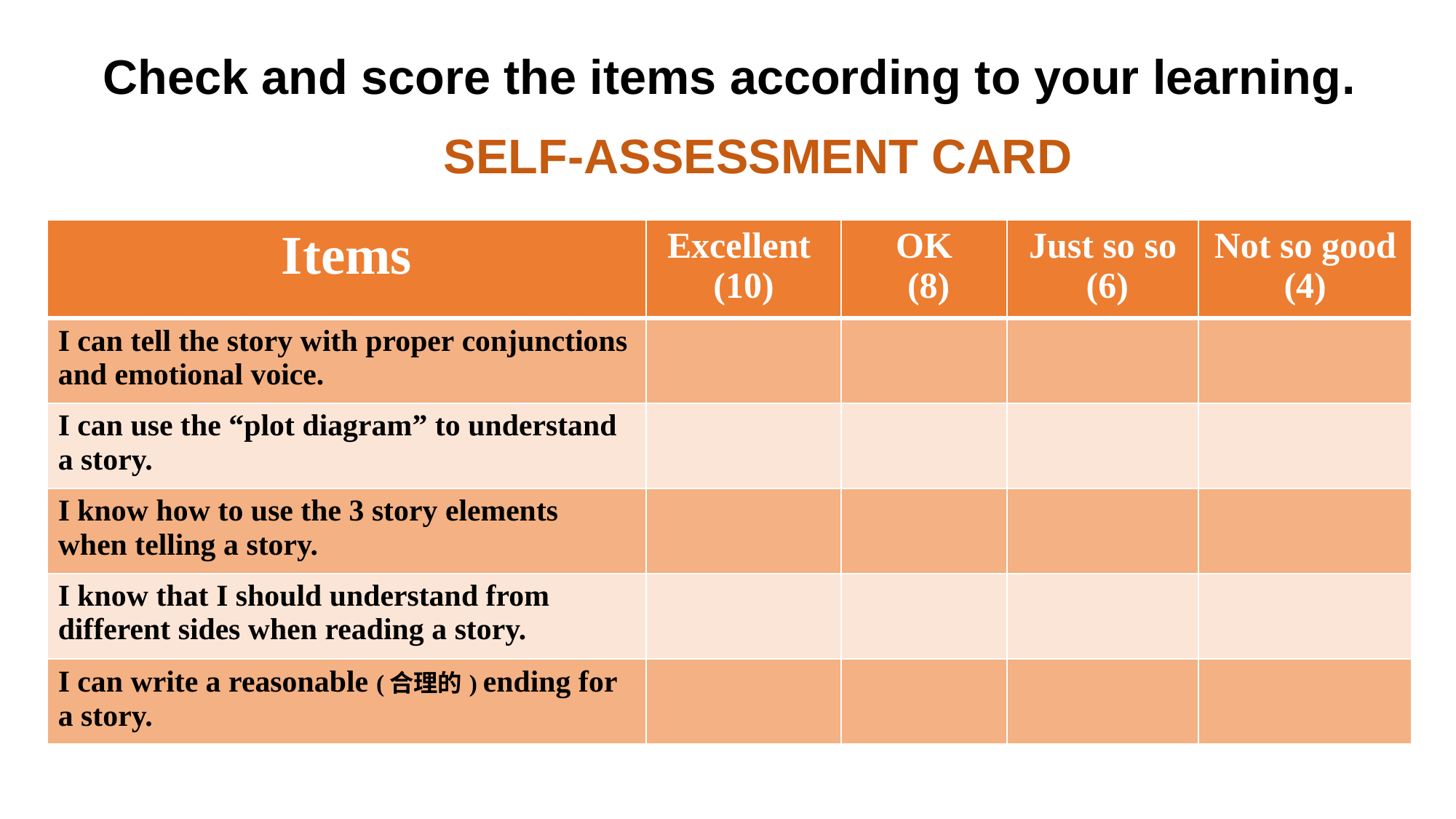

Check and score the items according to your learning.
SELF-ASSESSMENT CARD
| Items | Excellent (10) | OK (8) | Just so so (6) | Not so good (4) |
| --- | --- | --- | --- | --- |
| I can tell the story with proper conjunctions and emotional voice. |  |  |  |  |
| I can use the “plot diagram” to understand a story. |  |  |  |  |
| I know how to use the 3 story elements when telling a story. |  |  |  |  |
| I know that I should understand from different sides when reading a story. |  |  |  |  |
| I can write a reasonable (合理的) ending for a story. |  |  |  |  |